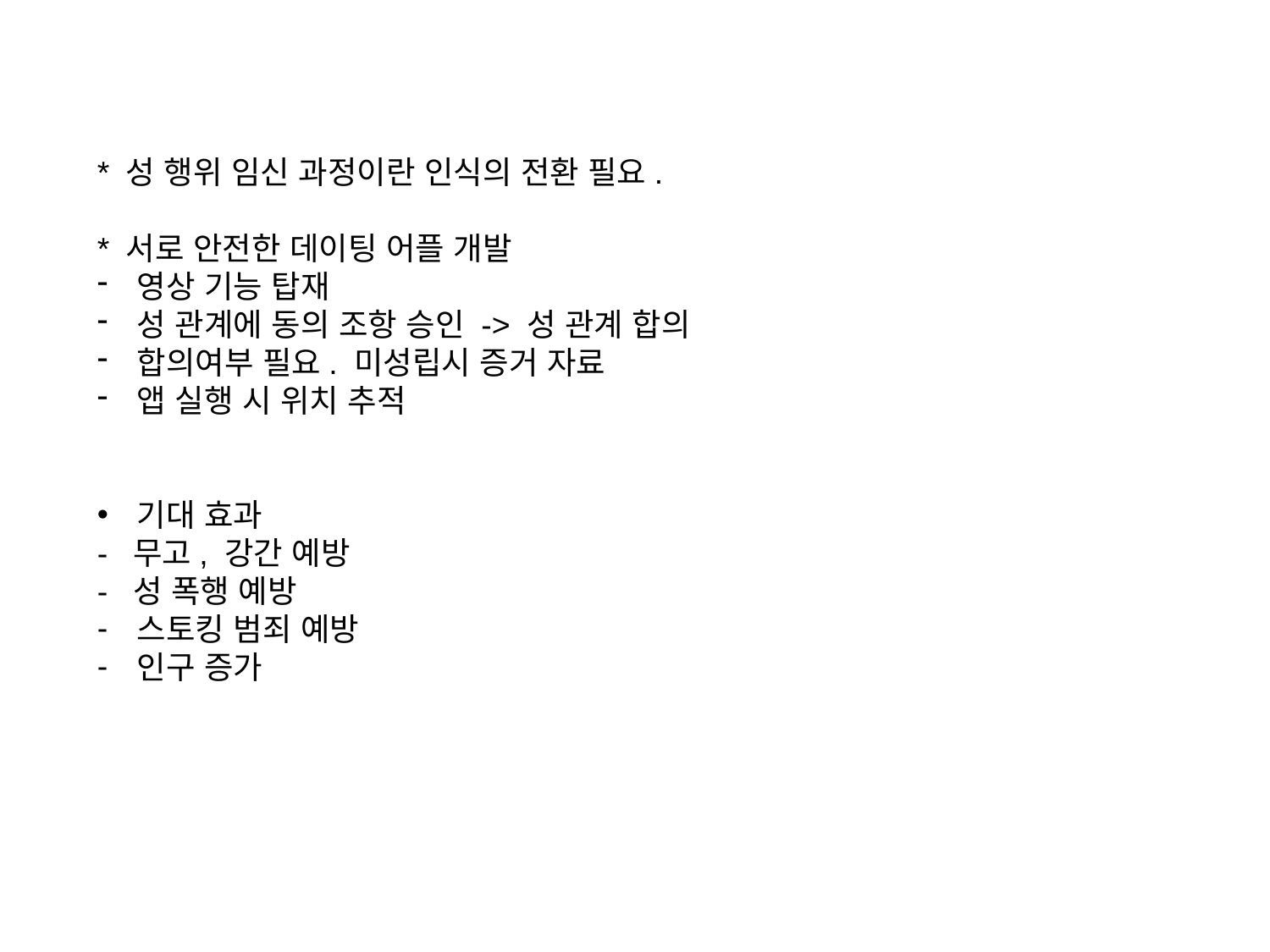

* 성 행위 임신 과정이란 인식의 전환 필요.

* 서로 안전한 데이팅 어플 개발
영상 기능 탑재
성 관계에 동의 조항 승인 -> 성 관계 합의
합의여부 필요. 미성립시 증거 자료
앱 실행 시 위치 추적

기대 효과
-  무고, 강간 예방
-  성 폭행 예방
스토킹 범죄 예방
인구 증가